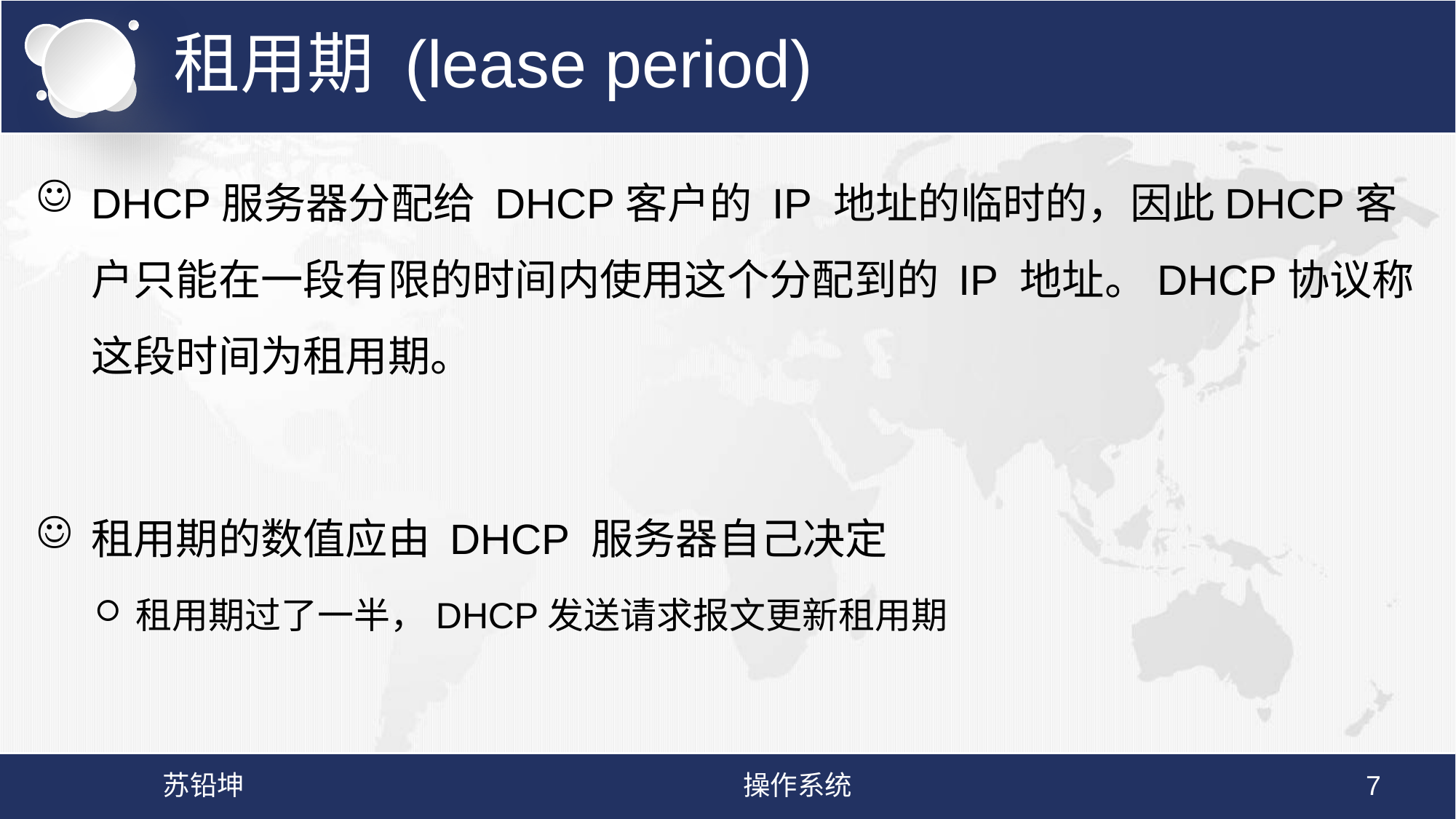

# 租用期 (lease period)

DHCP服务器分配给 DHCP客户的 IP 地址的临时的，因此DHCP客户只能在一段有限的时间内使用这个分配到的 IP 地址。DHCP协议称这段时间为租用期。

租用期的数值应由 DHCP 服务器自己决定
租用期过了一半，DHCP发送请求报文更新租用期
苏铅坤
操作系统
7